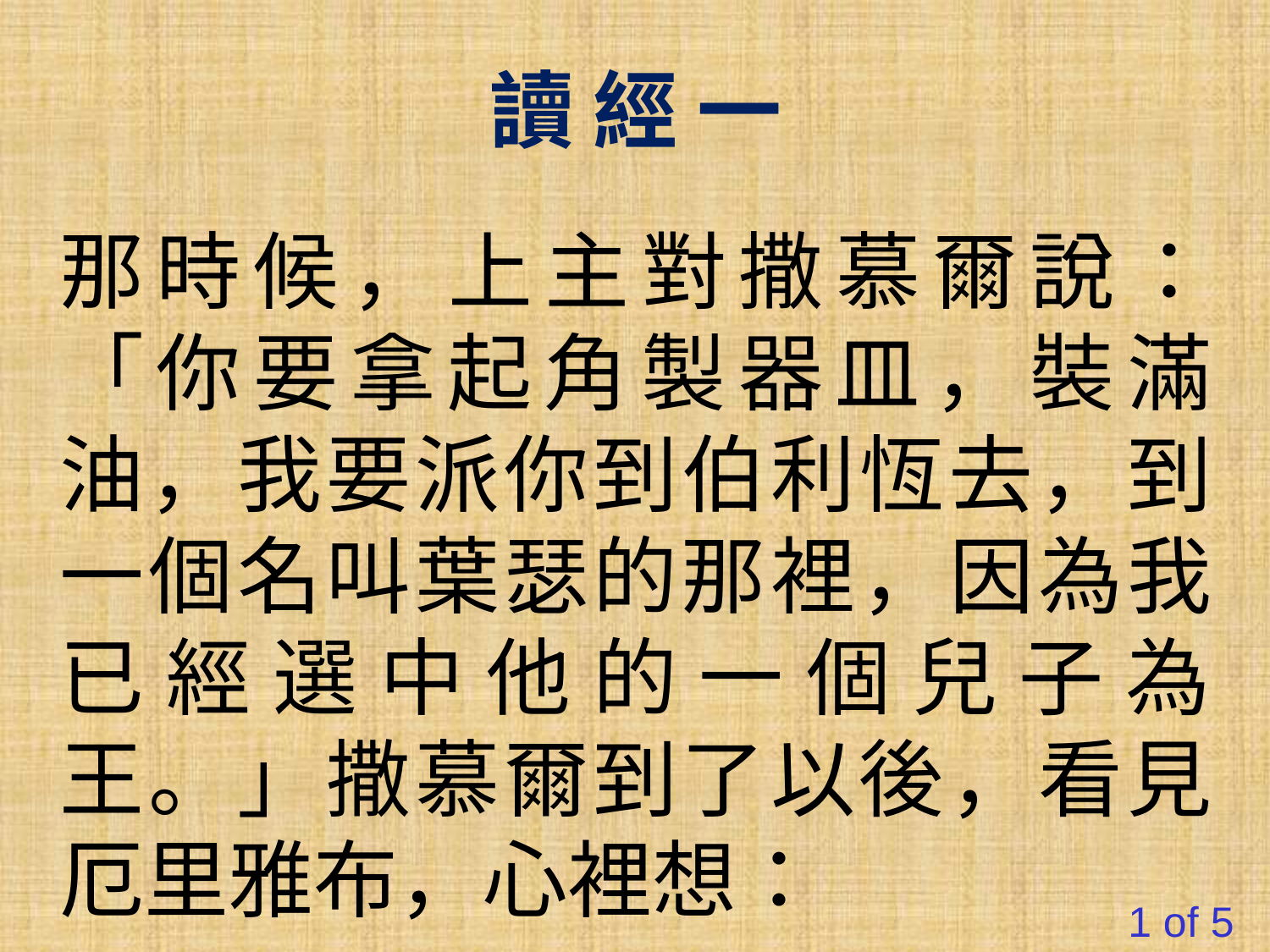

讀 經 一

那時候，上主對撒慕爾說：「你要拿起角製器皿，裝滿油，我要派你到伯利恆去，到一個名叫葉瑟的那裡，因為我已經選中他的一個兒子為王。」撒慕爾到了以後，看見厄里雅布，心裡想：
#
1 of 5